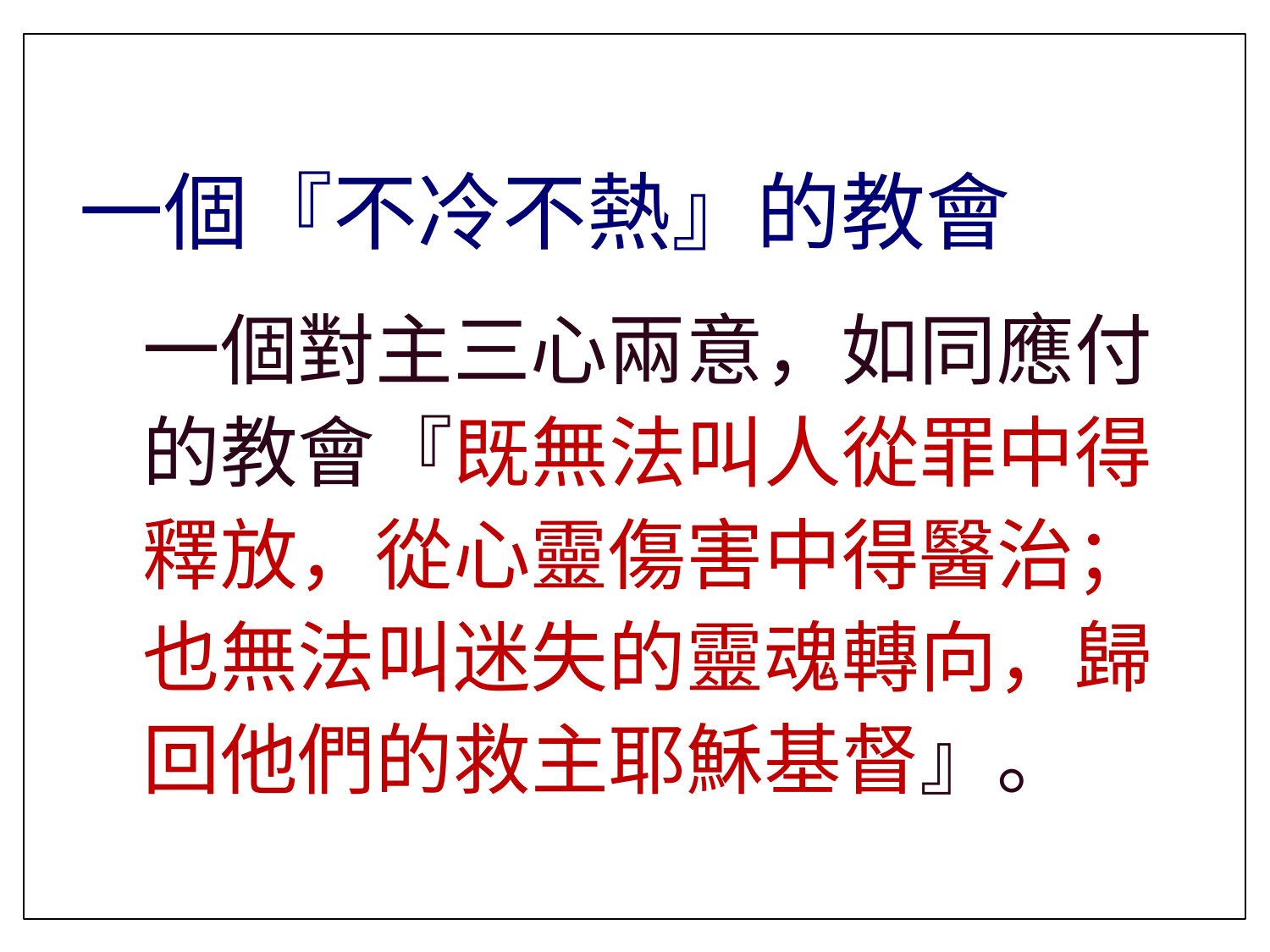

一個『不冷不熱』的教會
一個對主三心兩意，如同應付的教會『既無法叫人從罪中得釋放，從心靈傷害中得醫治；也無法叫迷失的靈魂轉向，歸回他們的救主耶穌基督』。